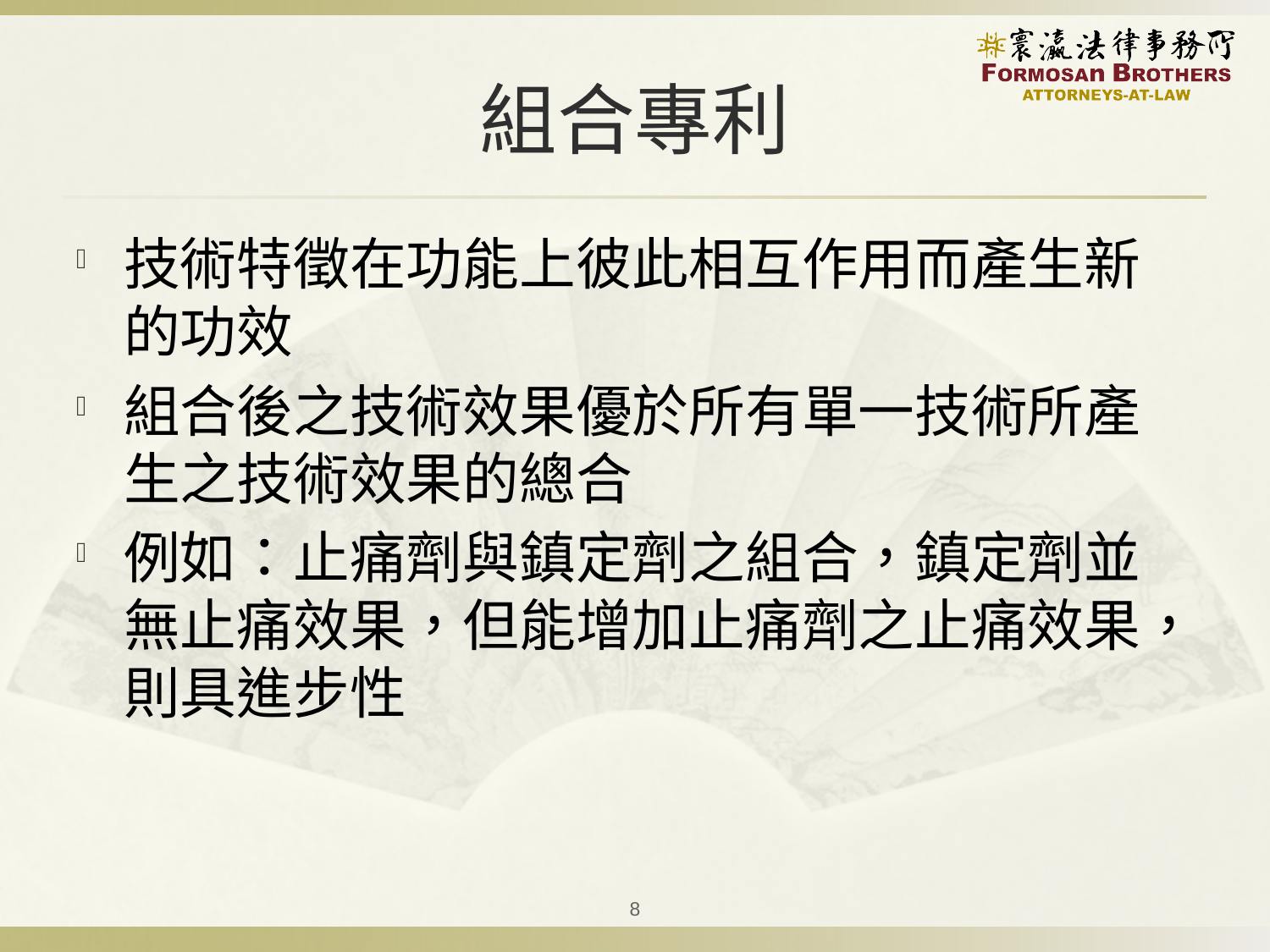

# 組合專利
技術特徵在功能上彼此相互作用而產生新的功效
組合後之技術效果優於所有單一技術所產生之技術效果的總合
例如：止痛劑與鎮定劑之組合，鎮定劑並無止痛效果，但能增加止痛劑之止痛效果，則具進步性
8